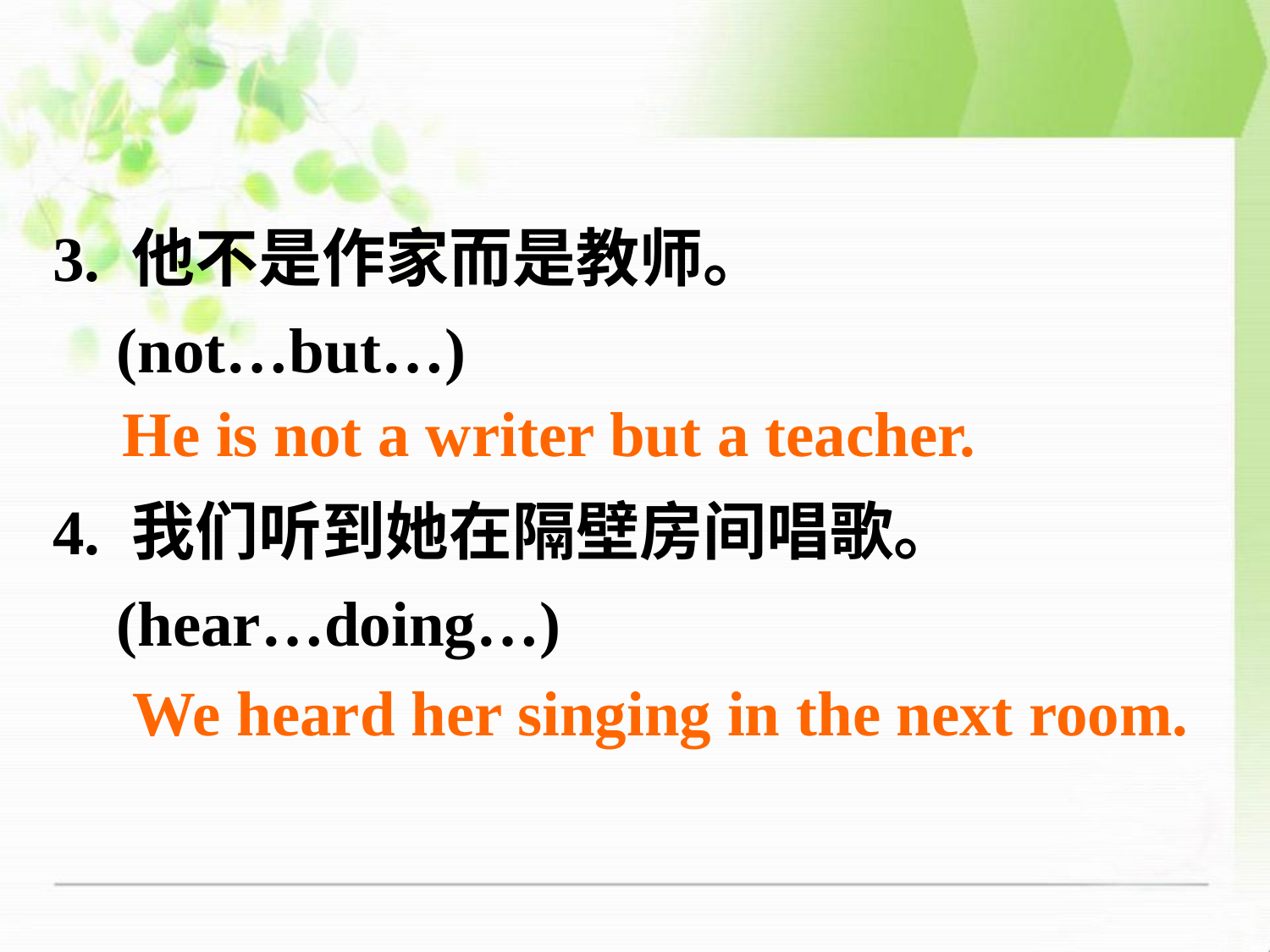

3. 他不是作家而是教师。
    (not…but…)

4. 我们听到她在隔壁房间唱歌。
    (hear…doing…)

He is not a writer but a teacher.
We heard her singing in the next room.